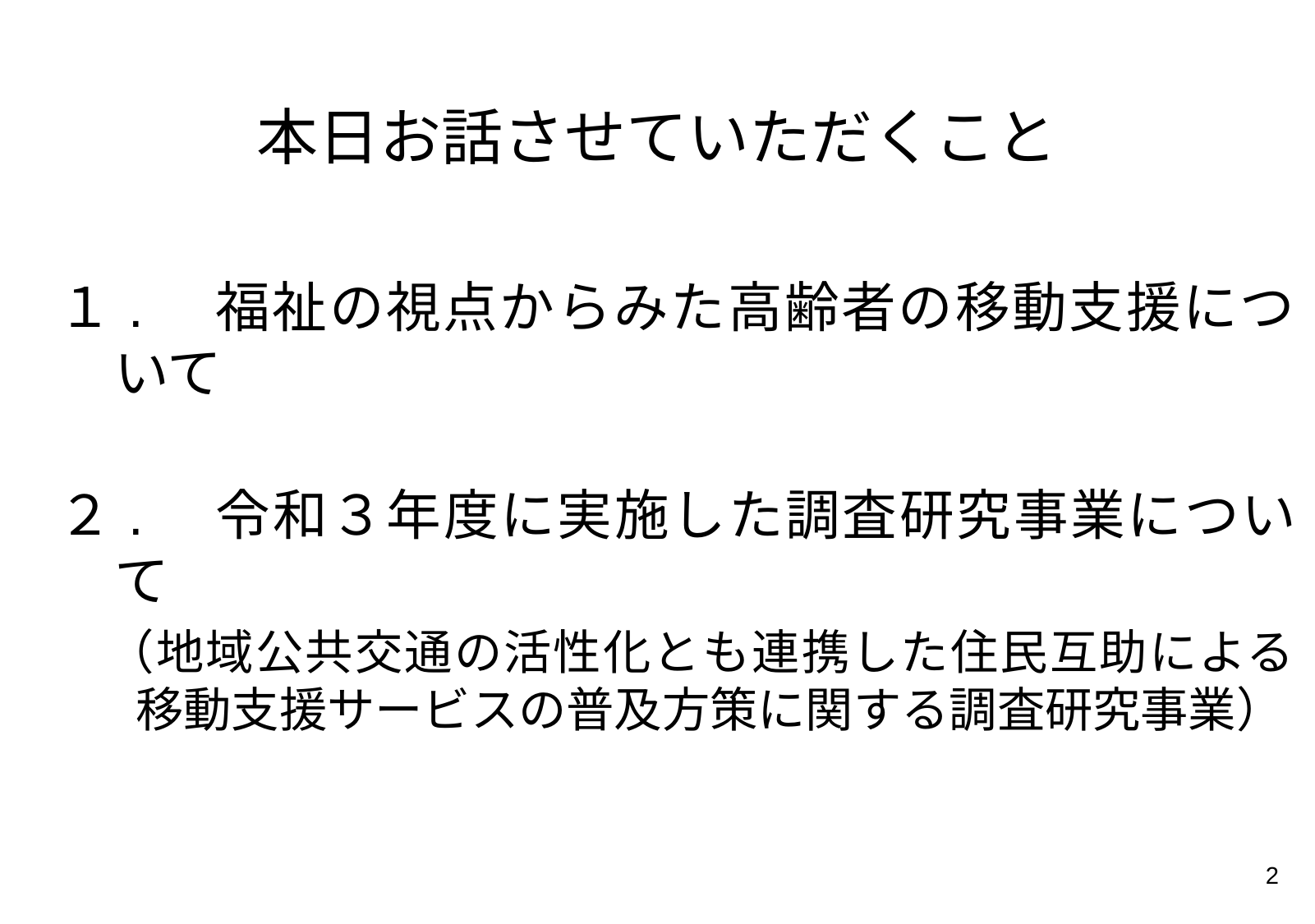

本日お話させていただくこと
１.　福祉の視点からみた高齢者の移動支援について
２.　令和３年度に実施した調査研究事業について
（地域公共交通の活性化とも連携した住民互助による移動支援サービスの普及方策に関する調査研究事業）
2